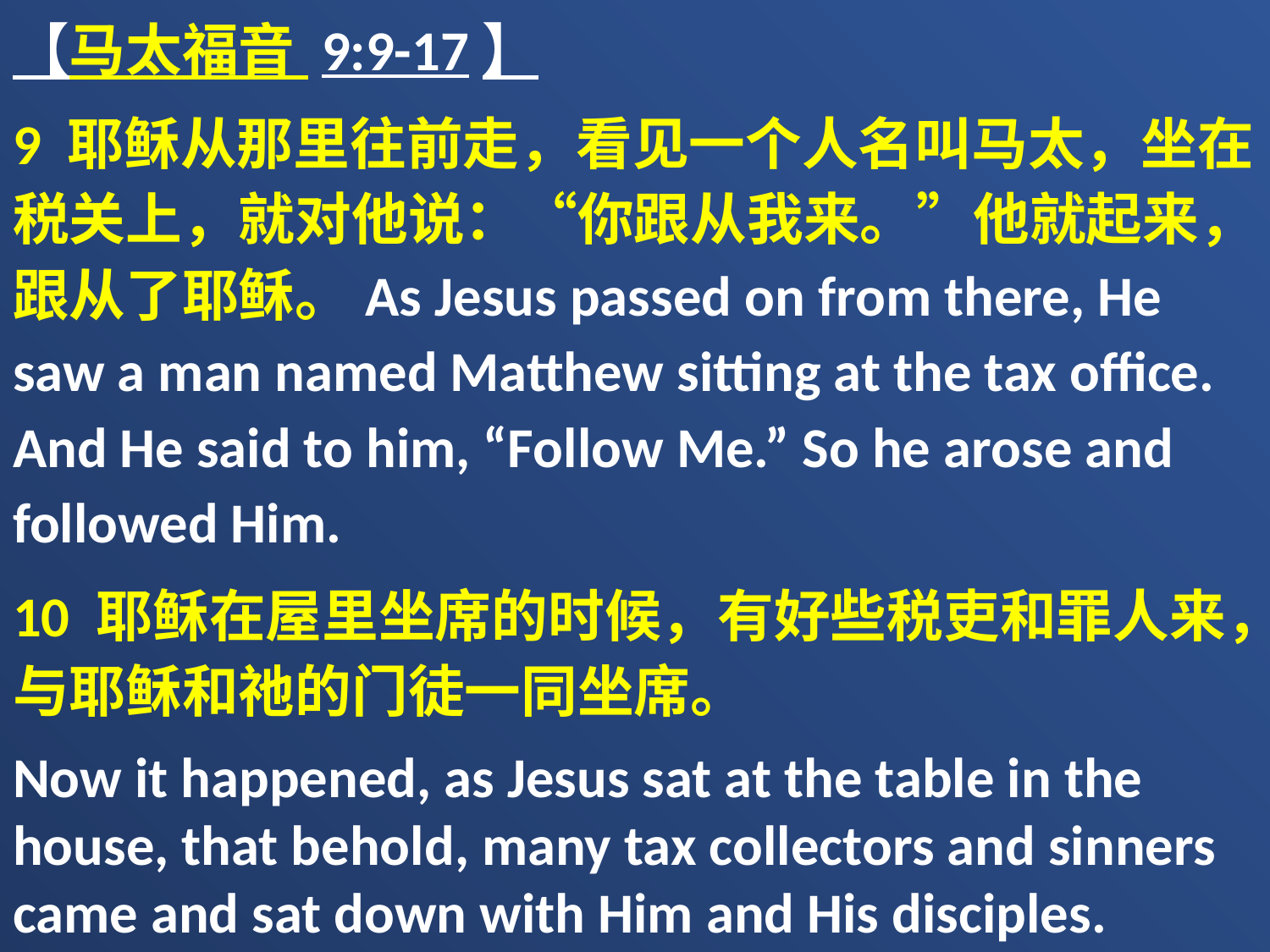

【马太福音 9:9-17】
9 耶稣从那里往前走，看见一个人名叫马太，坐在税关上，就对他说：“你跟从我来。”他就起来，跟从了耶稣。As Jesus passed on from there, He saw a man named Matthew sitting at the tax office. And He said to him, “Follow Me.” So he arose and followed Him.
10 耶稣在屋里坐席的时候，有好些税吏和罪人来，与耶稣和祂的门徒一同坐席。
Now it happened, as Jesus sat at the table in the house, that behold, many tax collectors and sinners came and sat down with Him and His disciples.